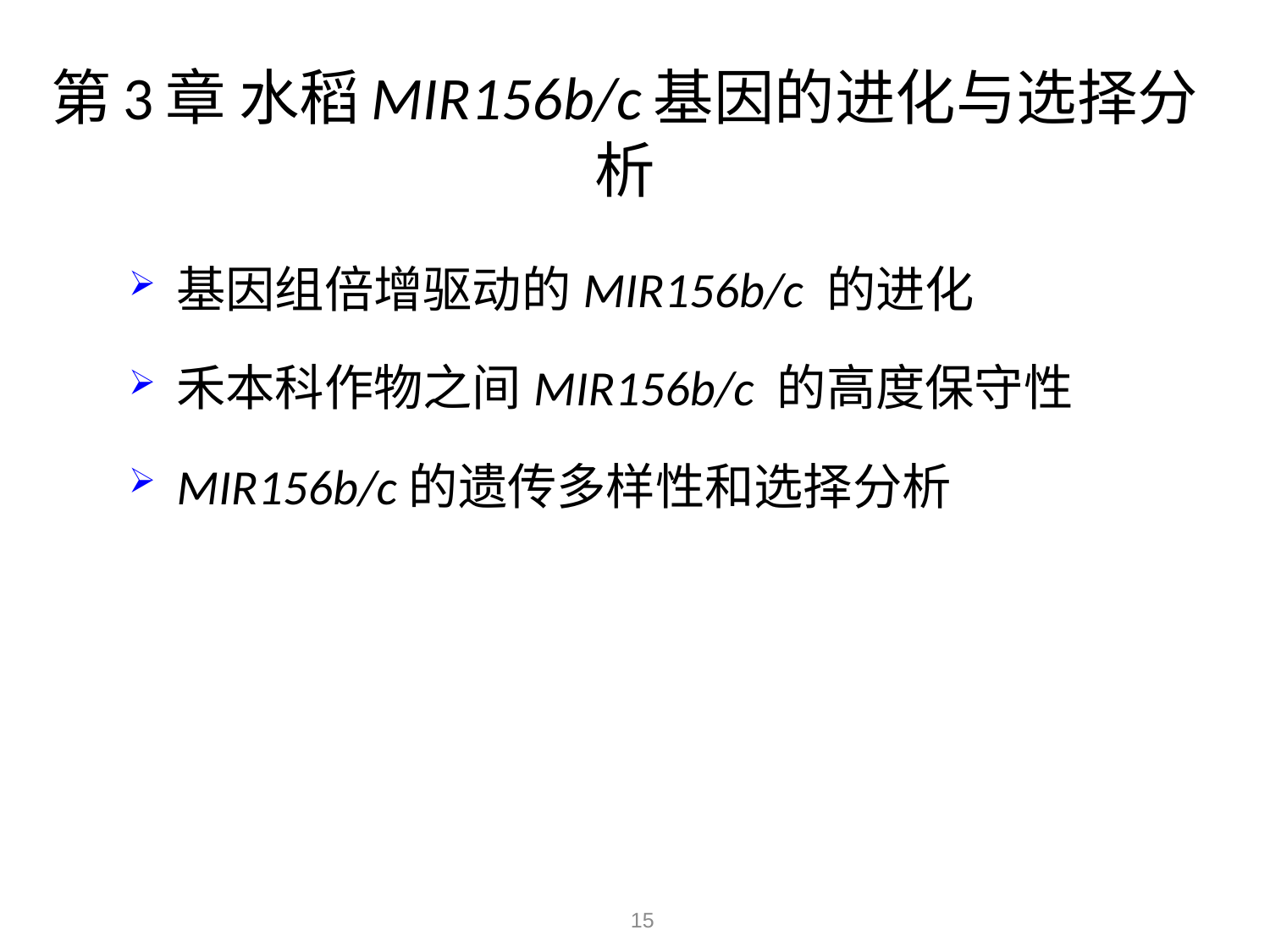

# 第3章 水稻MIR156b/c基因的进化与选择分析
基因组倍增驱动的MIR156b/c 的进化
禾本科作物之间MIR156b/c 的高度保守性
MIR156b/c的遗传多样性和选择分析
15